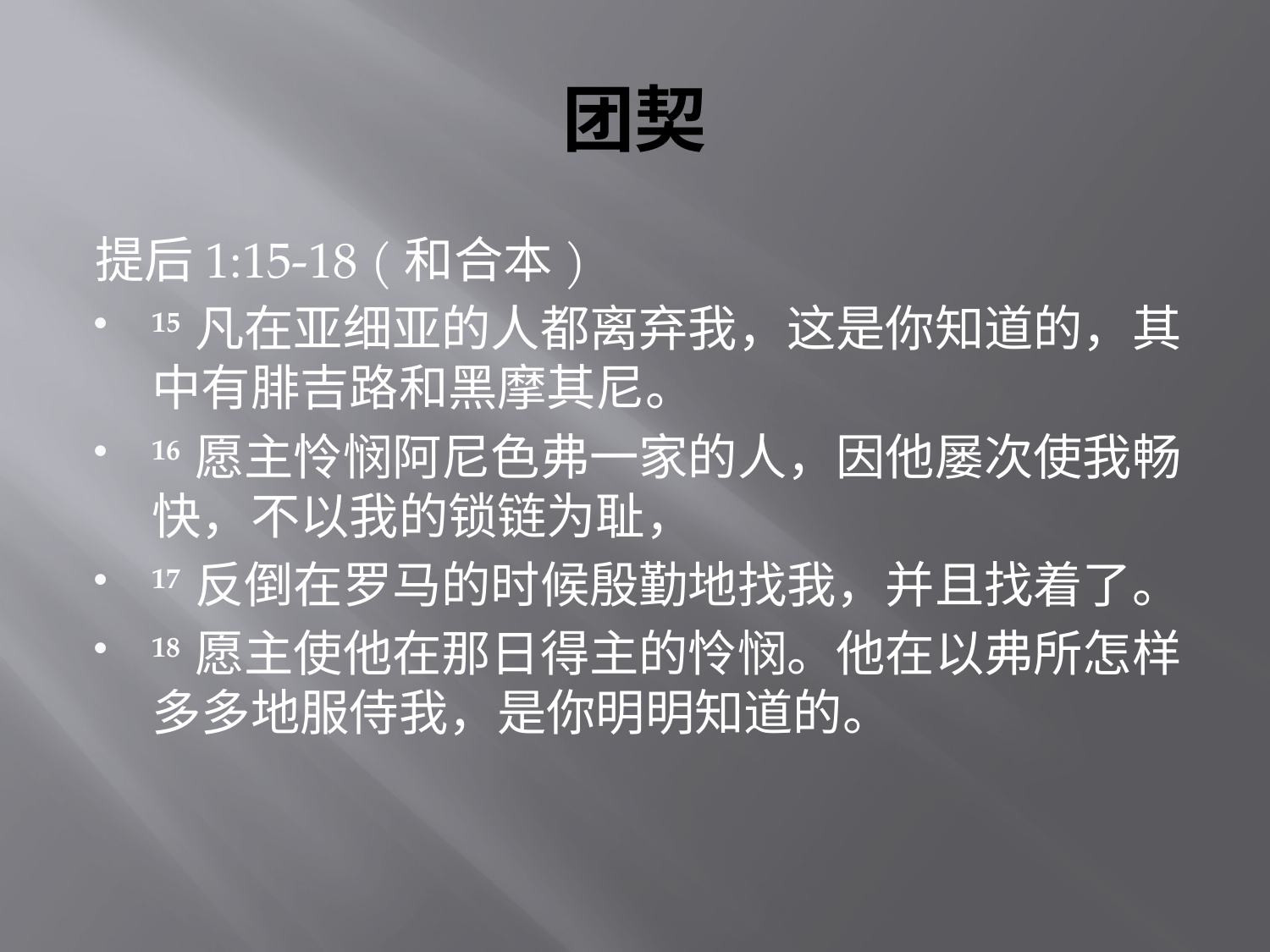

# 团契
提后1:15-18 (和合本)
15 凡在亚细亚的人都离弃我，这是你知道的，其中有腓吉路和黑摩其尼。
16 愿主怜悯阿尼色弗一家的人，因他屡次使我畅快，不以我的锁链为耻，
17 反倒在罗马的时候殷勤地找我，并且找着了。
18 愿主使他在那日得主的怜悯。他在以弗所怎样多多地服侍我，是你明明知道的。